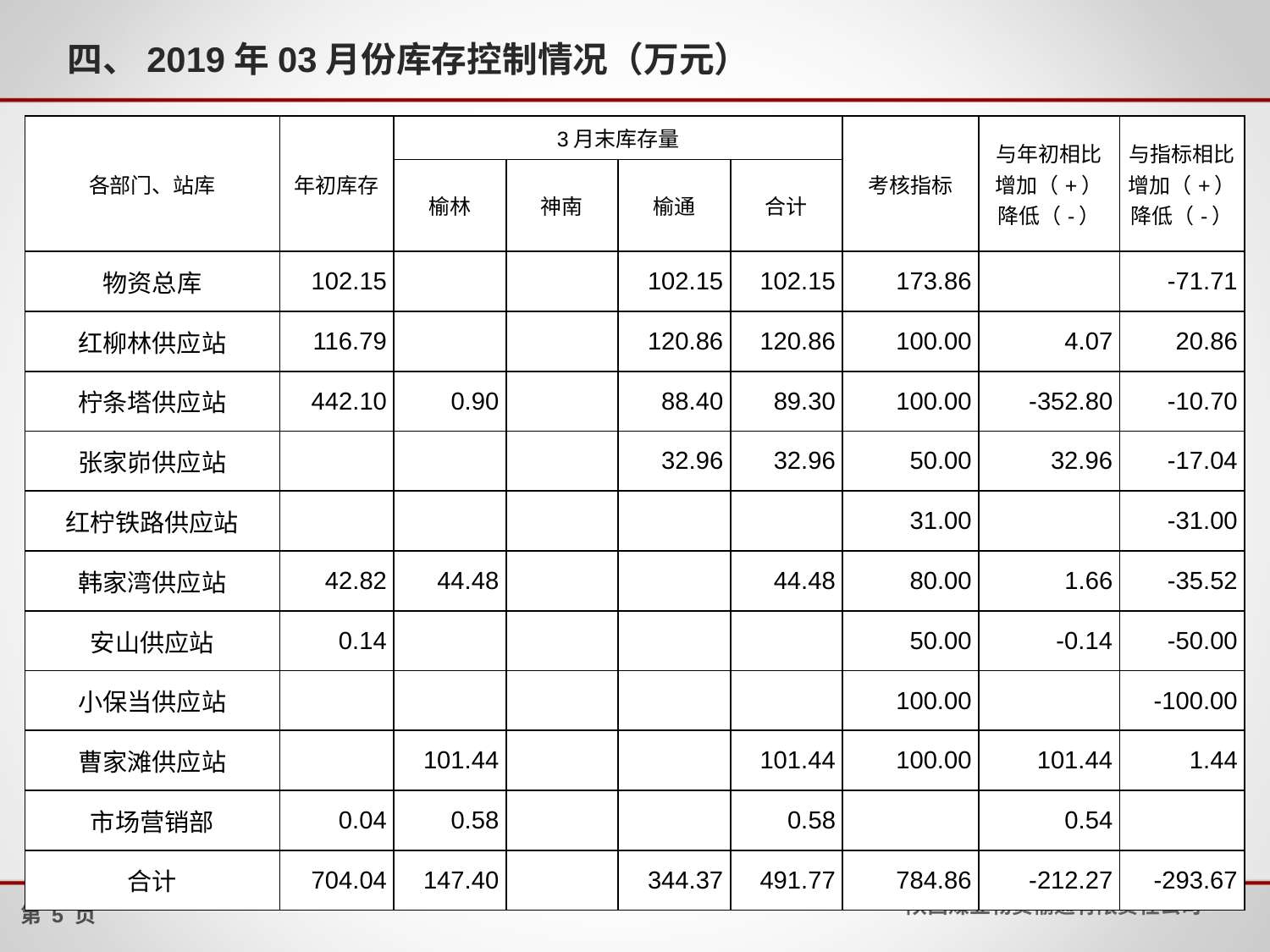

# 四、2019年03月份库存控制情况（万元）
| 各部门、站库 | 年初库存 | 3月末库存量 |  |  |  | 考核指标 | 与年初相比 增加（+） 降低（-） | 与指标相比 增加（+） 降低（-） |
| --- | --- | --- | --- | --- | --- | --- | --- | --- |
|  |  | 榆林 | 神南 | 榆通 | 合计 |  |  |  |
| 物资总库 | 102.15 |  |  | 102.15 | 102.15 | 173.86 |  | -71.71 |
| 红柳林供应站 | 116.79 |  |  | 120.86 | 120.86 | 100.00 | 4.07 | 20.86 |
| 柠条塔供应站 | 442.10 | 0.90 |  | 88.40 | 89.30 | 100.00 | -352.80 | -10.70 |
| 张家峁供应站 |  |  |  | 32.96 | 32.96 | 50.00 | 32.96 | -17.04 |
| 红柠铁路供应站 |  |  |  |  |  | 31.00 |  | -31.00 |
| 韩家湾供应站 | 42.82 | 44.48 |  |  | 44.48 | 80.00 | 1.66 | -35.52 |
| 安山供应站 | 0.14 |  |  |  |  | 50.00 | -0.14 | -50.00 |
| 小保当供应站 |  |  |  |  |  | 100.00 |  | -100.00 |
| 曹家滩供应站 |  | 101.44 |  |  | 101.44 | 100.00 | 101.44 | 1.44 |
| 市场营销部 | 0.04 | 0.58 |  |  | 0.58 |  | 0.54 |  |
| 合计 | 704.04 | 147.40 |  | 344.37 | 491.77 | 784.86 | -212.27 | -293.67 |